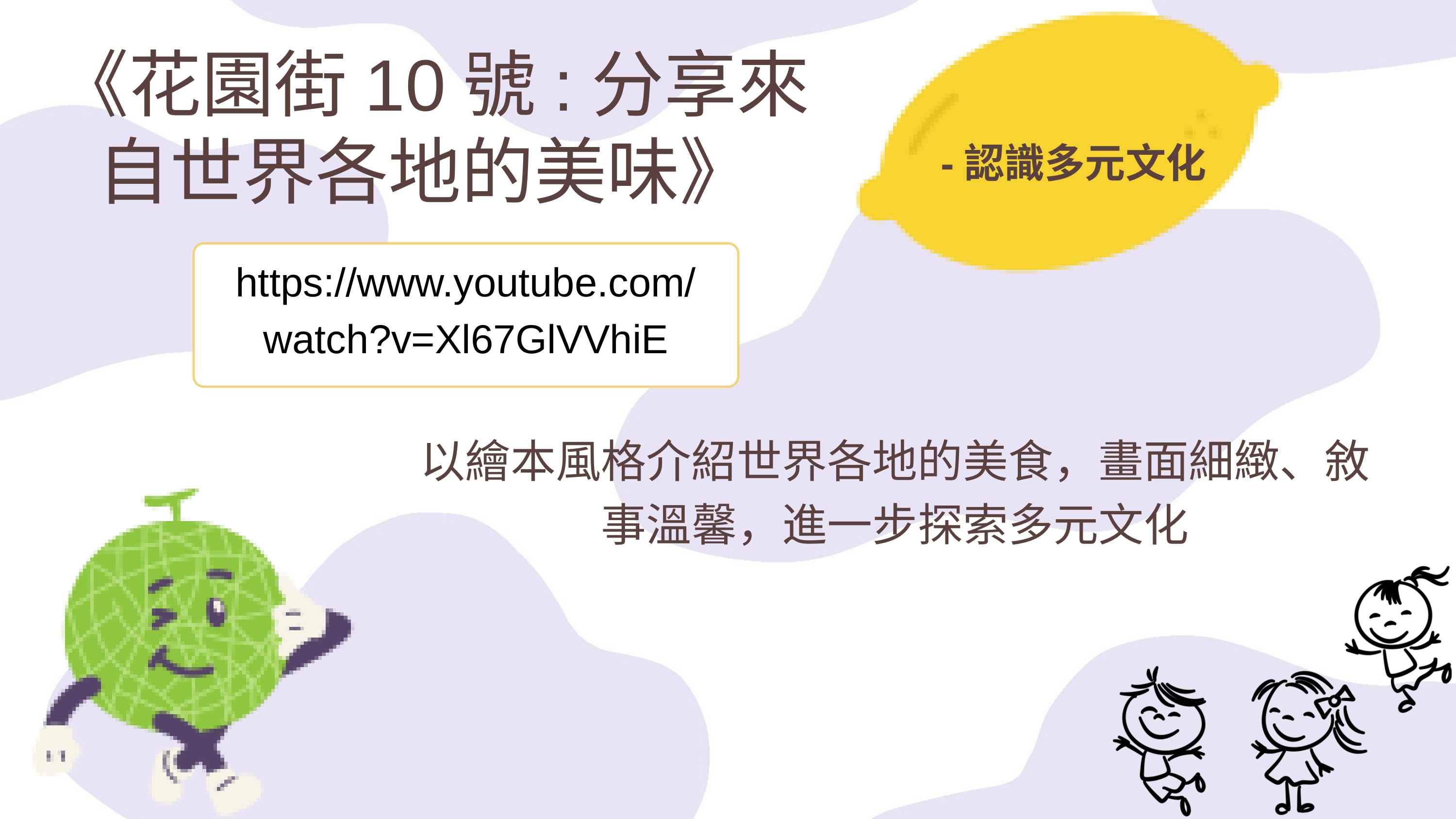

《花園街10號:分享來
自世界各地的美味》
-認識多元文化

https://www.youtube.com/watch?v=Xl67GlVVhiE
以繪本風格介紹世界各地的美食，畫面細緻、敘事溫馨，進一步探索多元文化